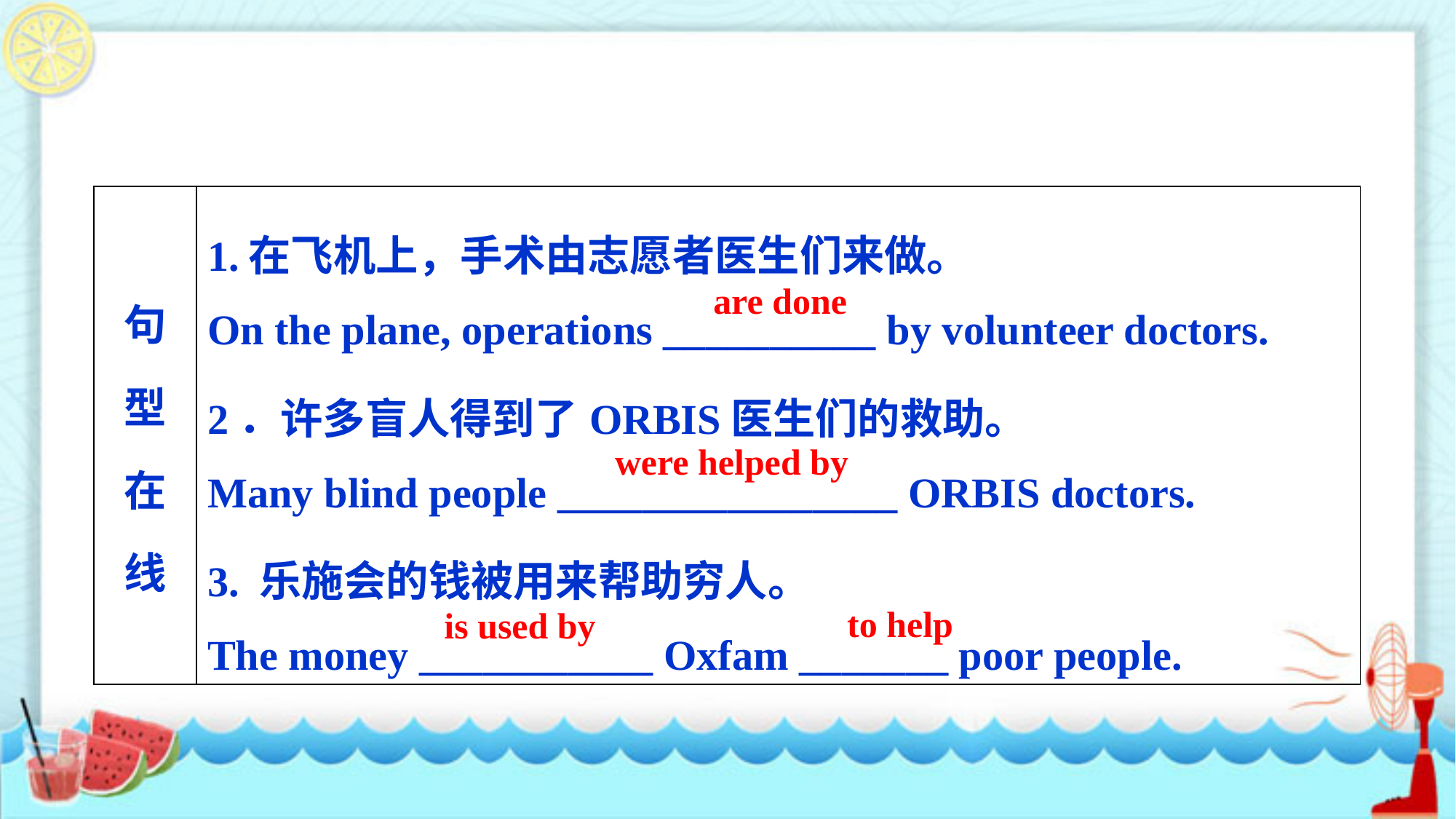

| 句 型 在 线 | 1.在飞机上，手术由志愿者医生们来做。 On the plane, operations \_\_\_\_\_\_\_\_\_\_ by volunteer doctors. 2．许多盲人得到了ORBIS医生们的救助。 Many blind people \_\_\_\_\_\_\_\_\_\_\_\_\_\_\_\_ ORBIS doctors. 3. 乐施会的钱被用来帮助穷人。 The money \_\_\_\_\_\_\_\_\_\_\_ Oxfam \_\_\_\_\_\_\_ poor people. |
| --- | --- |
are done
 were helped by
to help
is used by